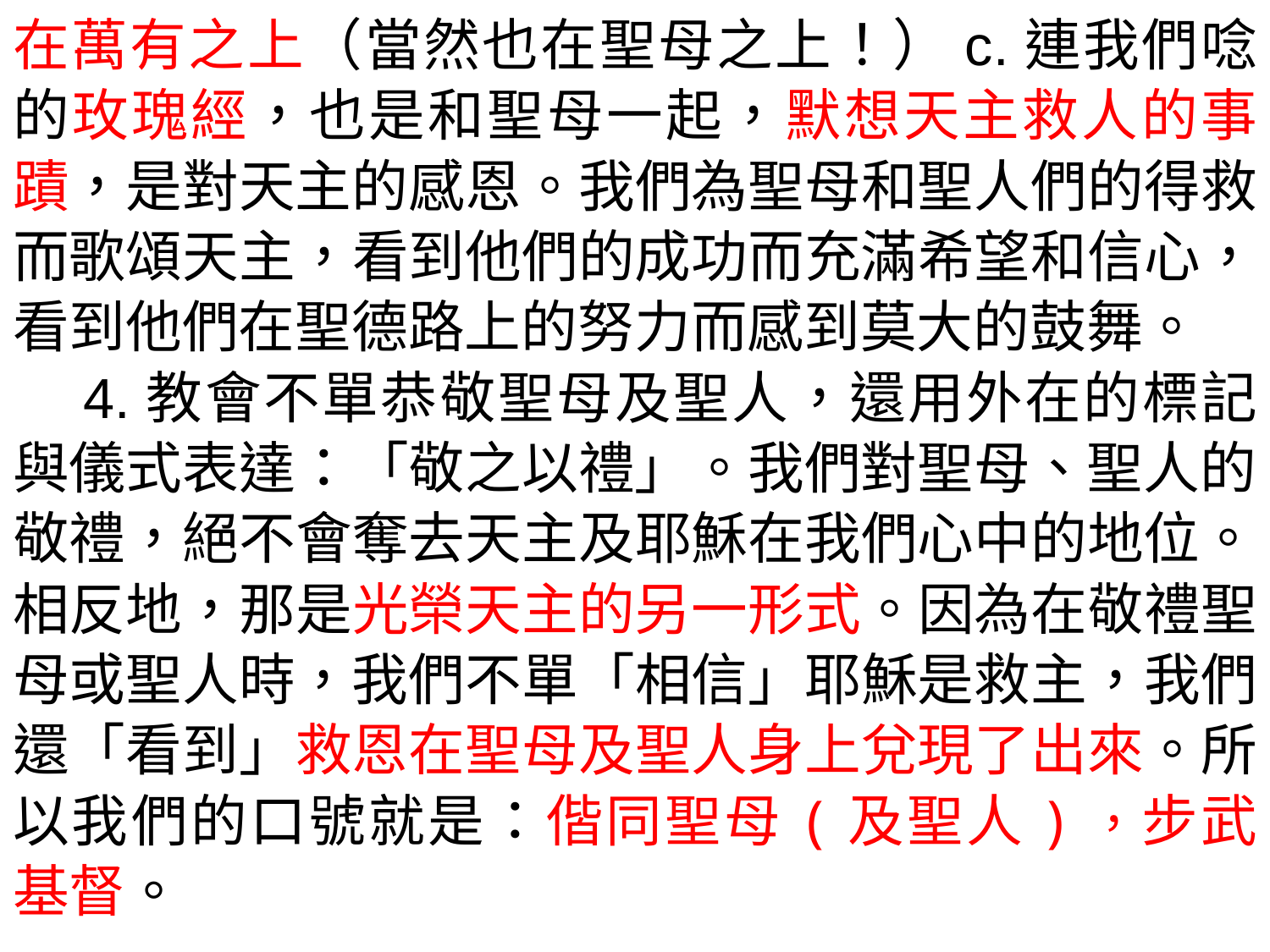

在萬有之上（當然也在聖母之上！）c.連我們唸的玫瑰經，也是和聖母一起，默想天主救人的事蹟，是對天主的感恩。我們為聖母和聖人們的得救而歌頌天主，看到他們的成功而充滿希望和信心，看到他們在聖德路上的努力而感到莫大的鼓舞。
    4.教會不單恭敬聖母及聖人，還用外在的標記與儀式表達：「敬之以禮」。我們對聖母、聖人的敬禮，絕不會奪去天主及耶穌在我們心中的地位。相反地，那是光榮天主的另一形式。因為在敬禮聖母或聖人時，我們不單「相信」耶穌是救主，我們還「看到」救恩在聖母及聖人身上兌現了出來。所以我們的口號就是：偕同聖母(及聖人)，步武基督。